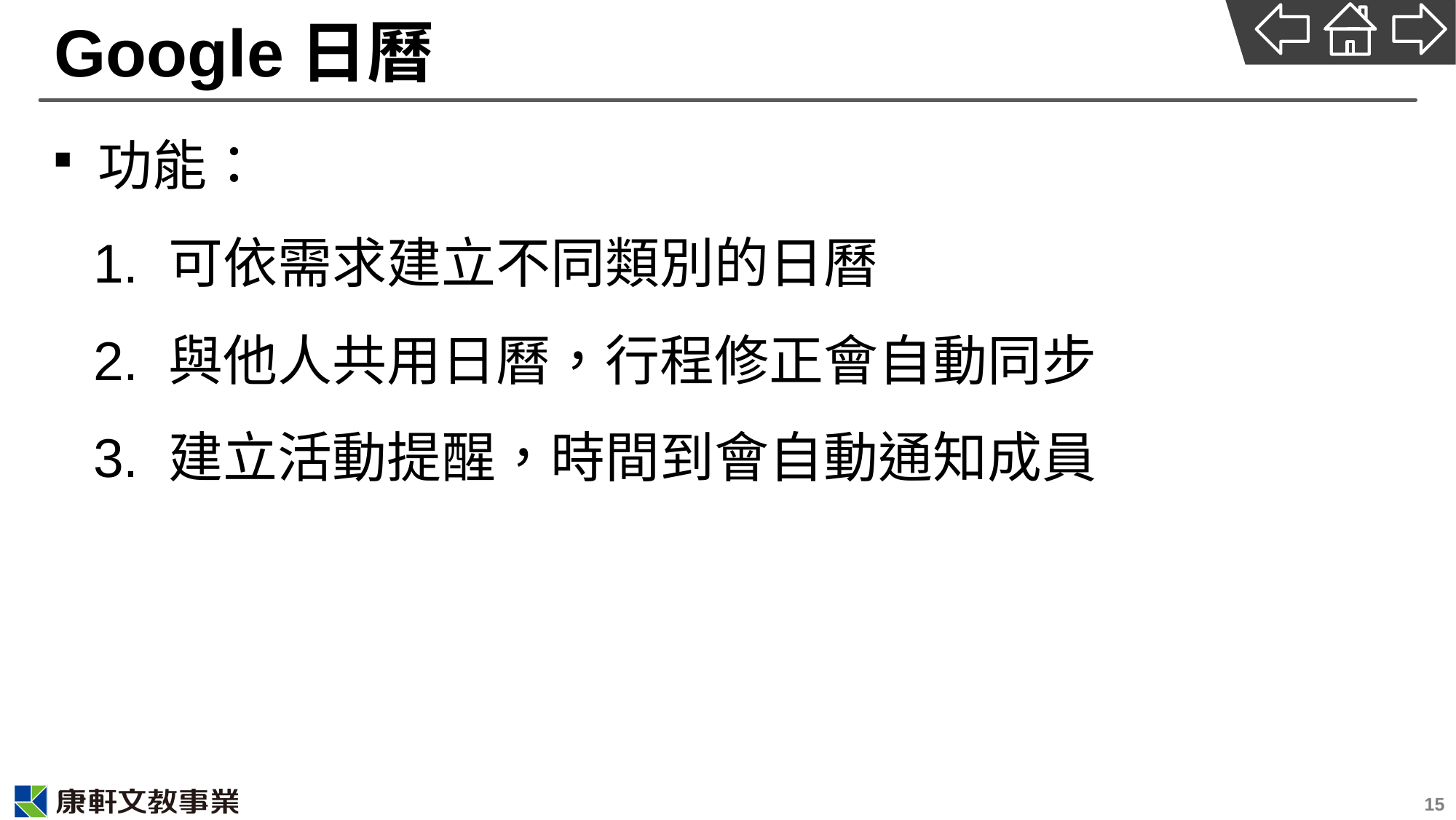

# Google日曆
功能：
可依需求建立不同類別的日曆
與他人共用日曆，行程修正會自動同步
建立活動提醒，時間到會自動通知成員

15